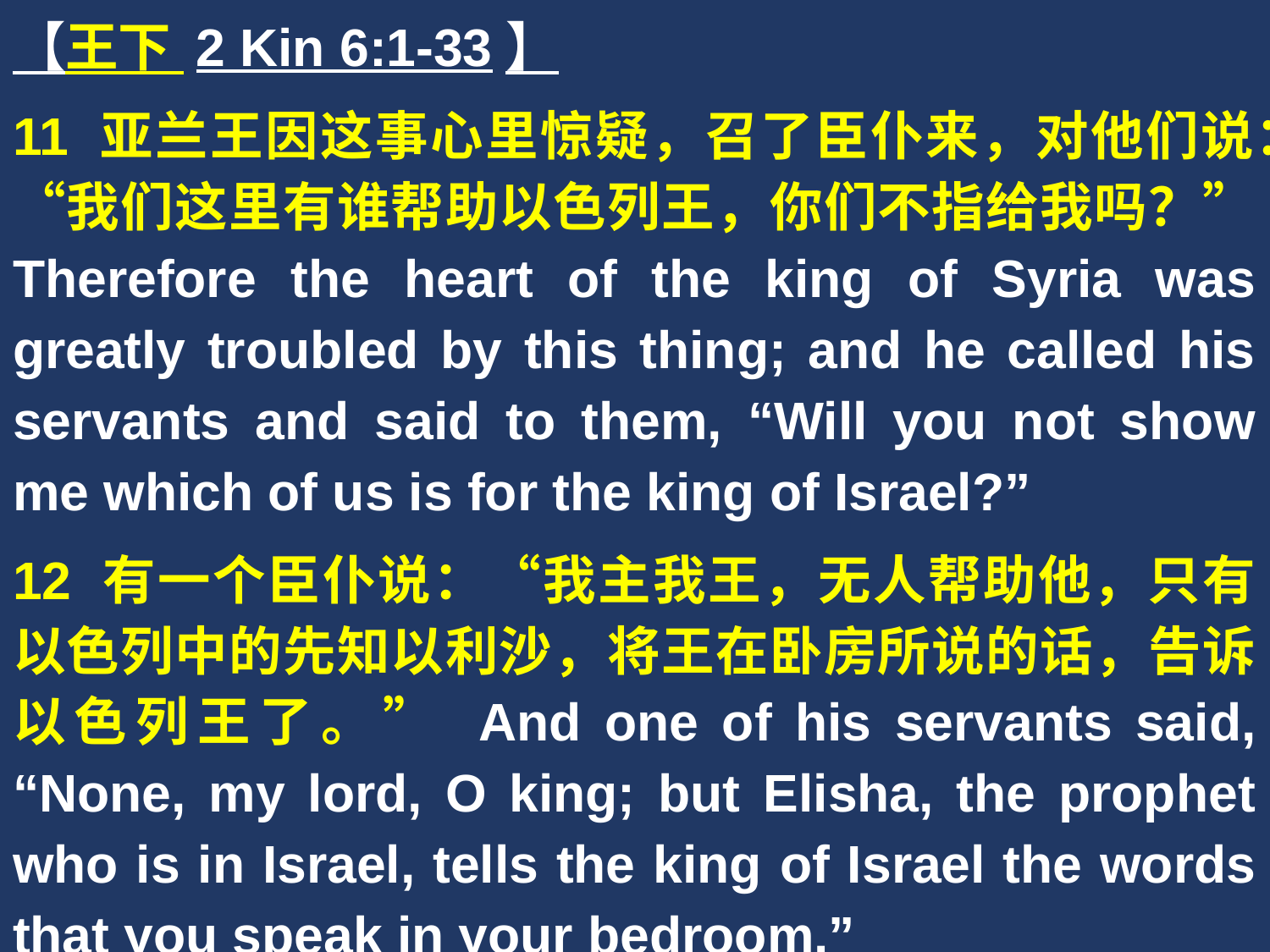

【王下 2 Kin 6:1-33】
11 亚兰王因这事心里惊疑，召了臣仆来，对他们说：“我们这里有谁帮助以色列王，你们不指给我吗？” Therefore the heart of the king of Syria was greatly troubled by this thing; and he called his servants and said to them, “Will you not show me which of us is for the king of Israel?”
12 有一个臣仆说：“我主我王，无人帮助他，只有以色列中的先知以利沙，将王在卧房所说的话，告诉以色列王了。” And one of his servants said, “None, my lord, O king; but Elisha, the prophet who is in Israel, tells the king of Israel the words that you speak in your bedroom.”